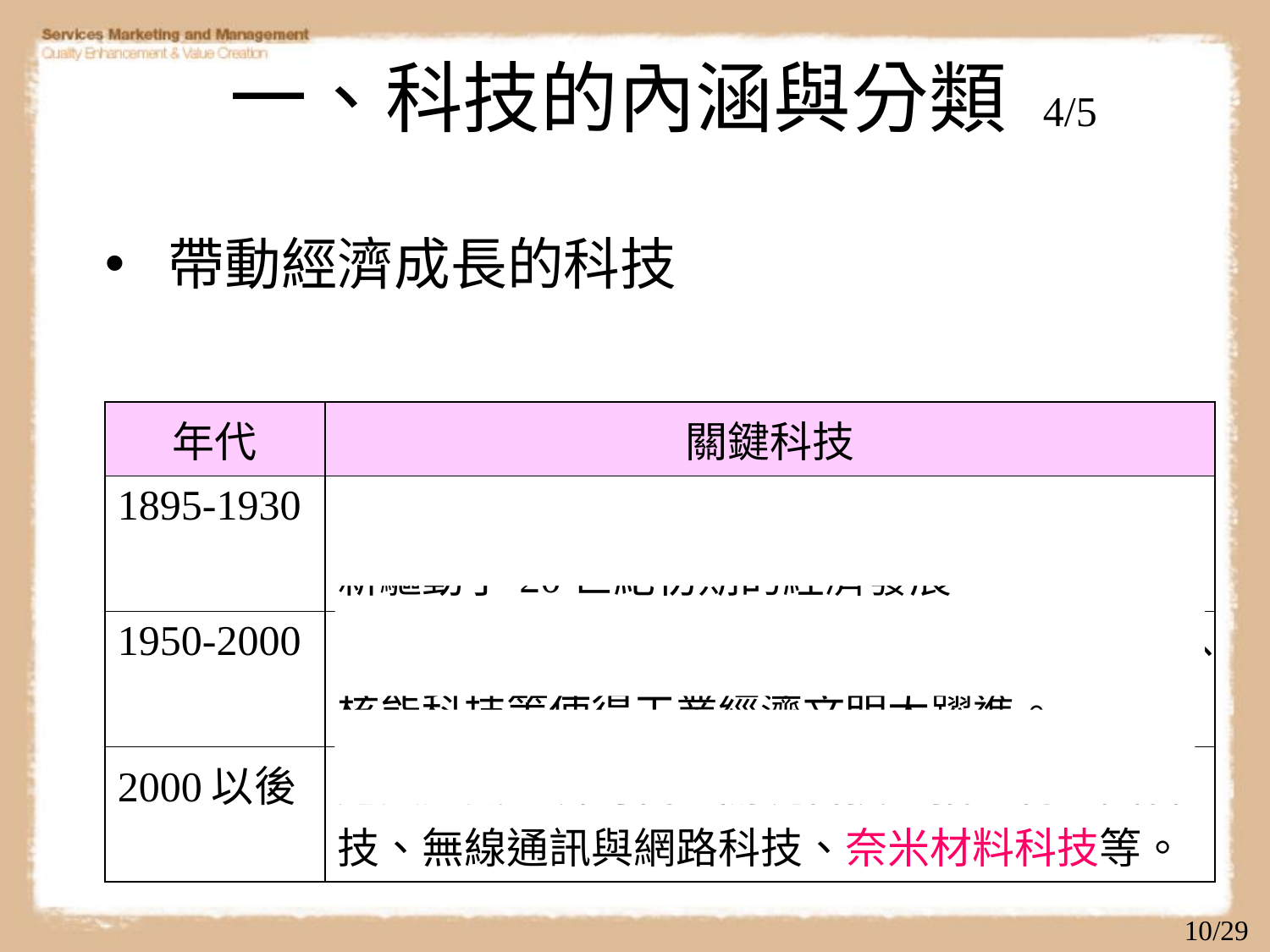

# 一、科技的內涵與分類 4/5
帶動經濟成長的科技
| 年代 | 關鍵科技 |
| --- | --- |
| 1895-1930 | 汽車、無線收音機、飛機、化學塑膠等科技創新驅動了20世紀初期的經濟發展。 |
| 1950-2000 | 電腦科技、微電子科技、材料科技、航太科技、核能科技等使得工業經濟文明大躍進。 |
| 2000以後 | 進入知識經濟時代，關鍵科技包括生物基因科技、無線通訊與網路科技、奈米材料科技等。 |